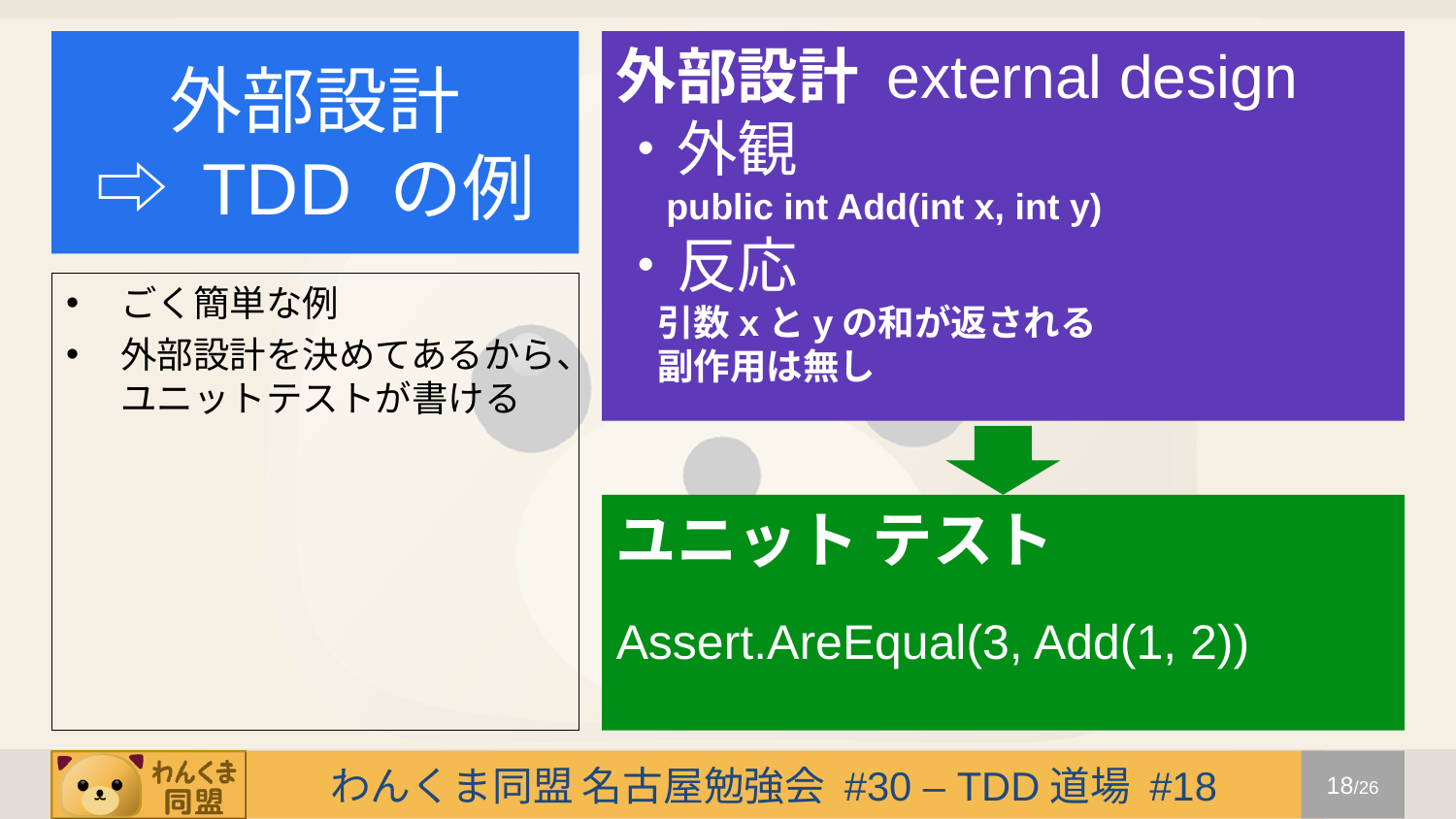

# 外部設計 ⇨ TDD の例
外部設計 external design
・外観
     public int Add(int x, int y)
・反応
     引数xとyの和が返される
     副作用は無し
ごく簡単な例
外部設計を決めてあるから、ユニットテストが書ける

ユニット テスト
Assert.AreEqual(3, Add(1, 2))